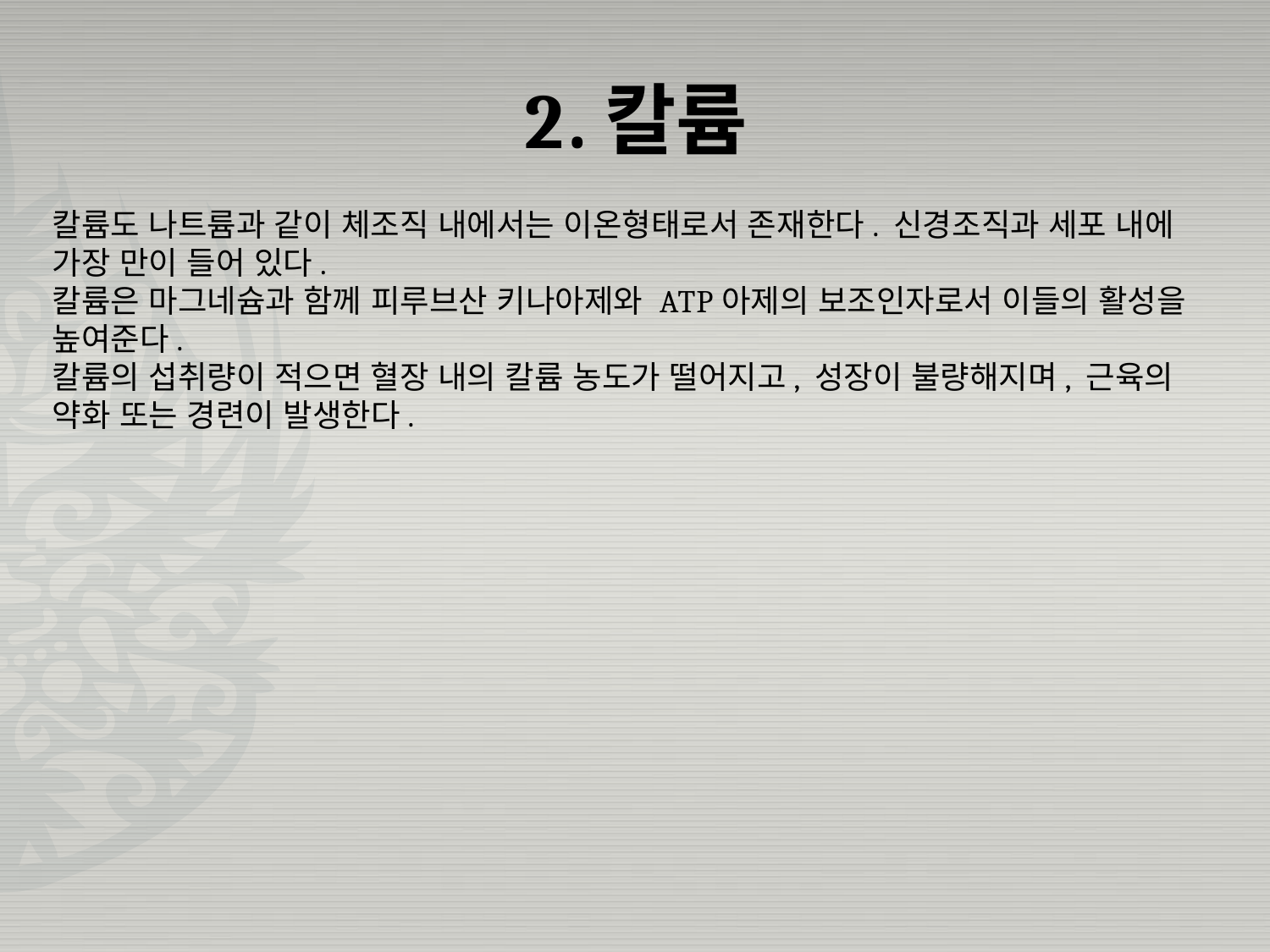

# 2.칼륨
칼륨도 나트륨과 같이 체조직 내에서는 이온형태로서 존재한다. 신경조직과 세포 내에 가장 만이 들어 있다.
칼륨은 마그네슘과 함께 피루브산 키나아제와 ATP아제의 보조인자로서 이들의 활성을 높여준다.
칼륨의 섭취량이 적으면 혈장 내의 칼륨 농도가 떨어지고, 성장이 불량해지며, 근육의 약화 또는 경련이 발생한다.